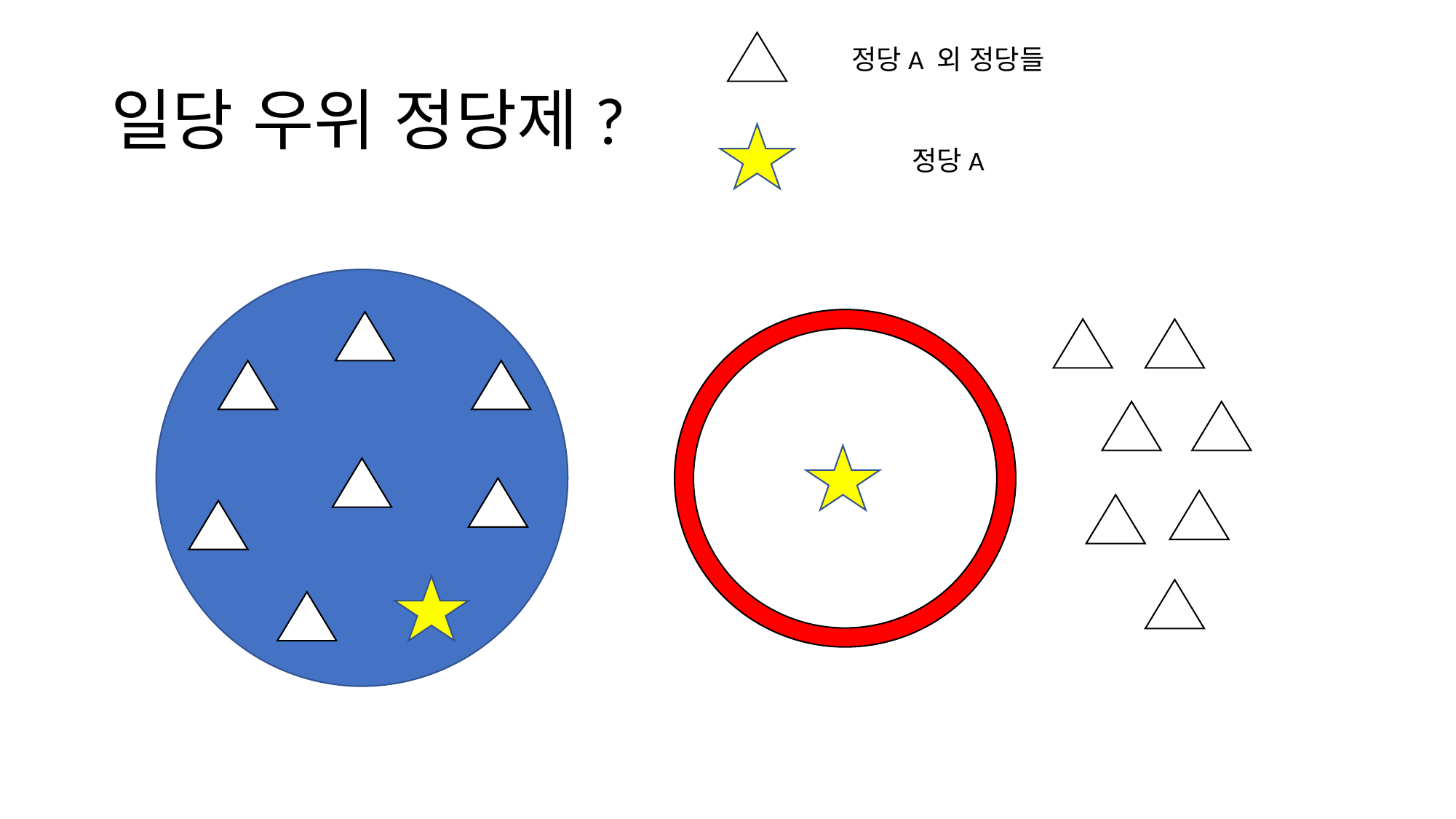

정당A 외 정당들
# 일당 우위 정당제?

정당A